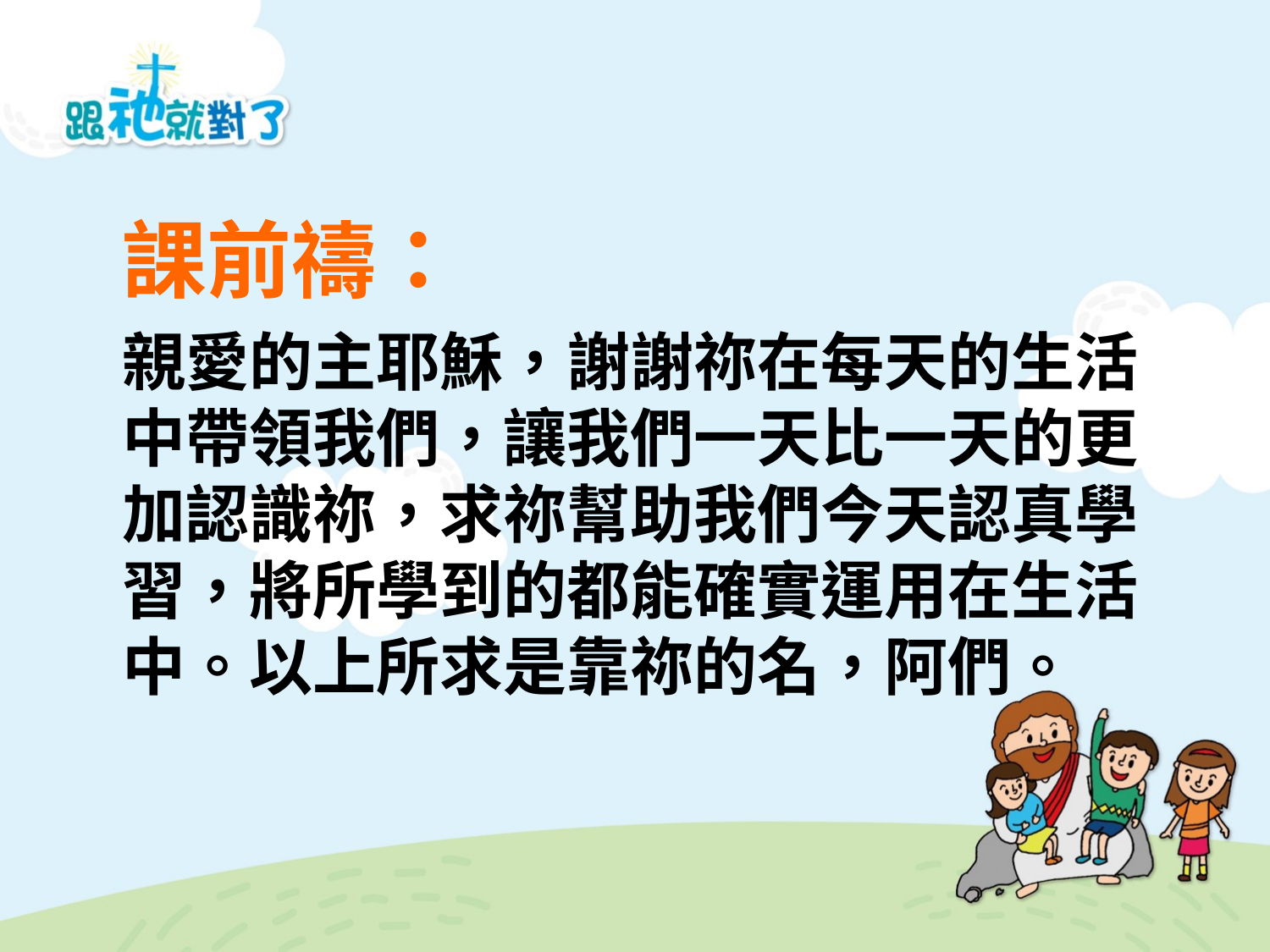

課前禱：
親愛的主耶穌，謝謝祢在每天的生活中帶領我們，讓我們一天比一天的更加認識祢，求祢幫助我們今天認真學習，將所學到的都能確實運用在生活中。以上所求是靠祢的名，阿們。